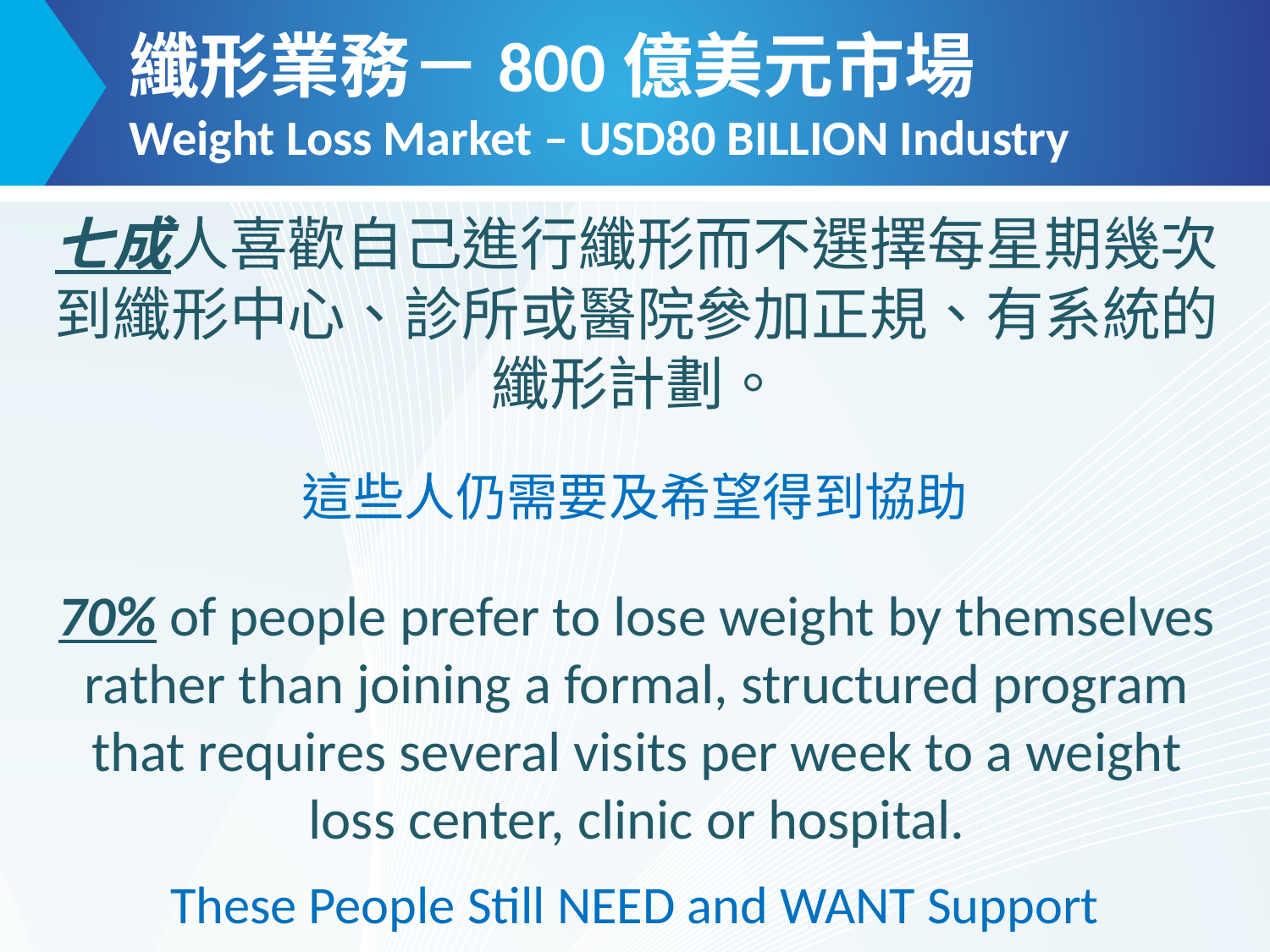

# 纖形業務－800億美元市場 Weight Loss Market – USD80 BILLION Industry
七成人喜歡自己進行纖形而不選擇每星期幾次到纖形中心、診所或醫院參加正規、有系統的纖形計劃。
這些人仍需要及希望得到協助
70% of people prefer to lose weight by themselves rather than joining a formal, structured program that requires several visits per week to a weight loss center, clinic or hospital.
These People Still NEED and WANT Support